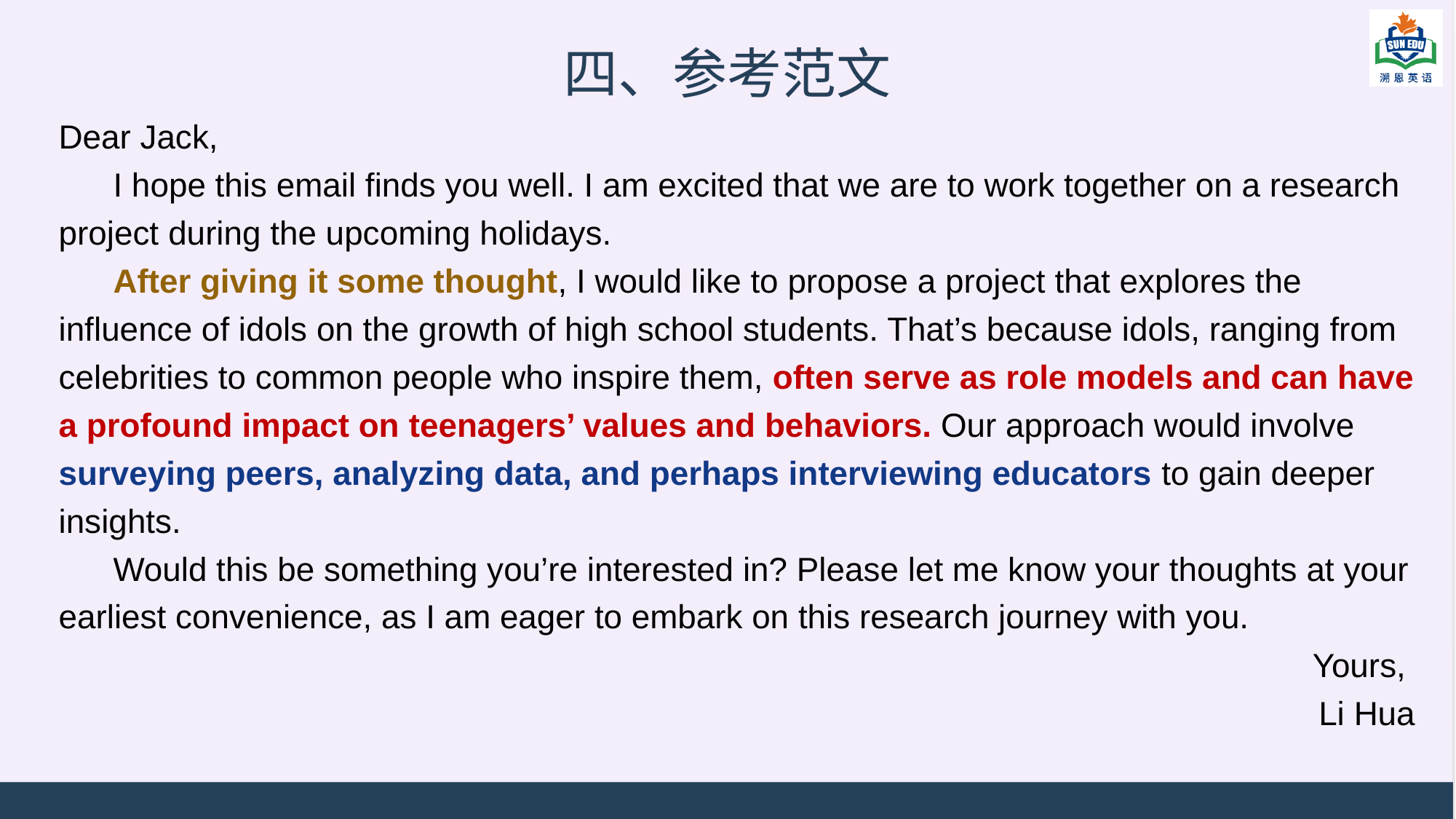

四、参考范文
Dear Jack,
I hope this email finds you well. I am excited that we are to work together on a research project during the upcoming holidays.
After giving it some thought, I would like to propose a project that explores the influence of idols on the growth of high school students. That’s because idols, ranging from celebrities to common people who inspire them, often serve as role models and can have a profound impact on teenagers’ values and behaviors. Our approach would involve surveying peers, analyzing data, and perhaps interviewing educators to gain deeper insights.
Would this be something you’re interested in? Please let me know your thoughts at your earliest convenience, as I am eager to embark on this research journey with you.
Yours,
Li Hua